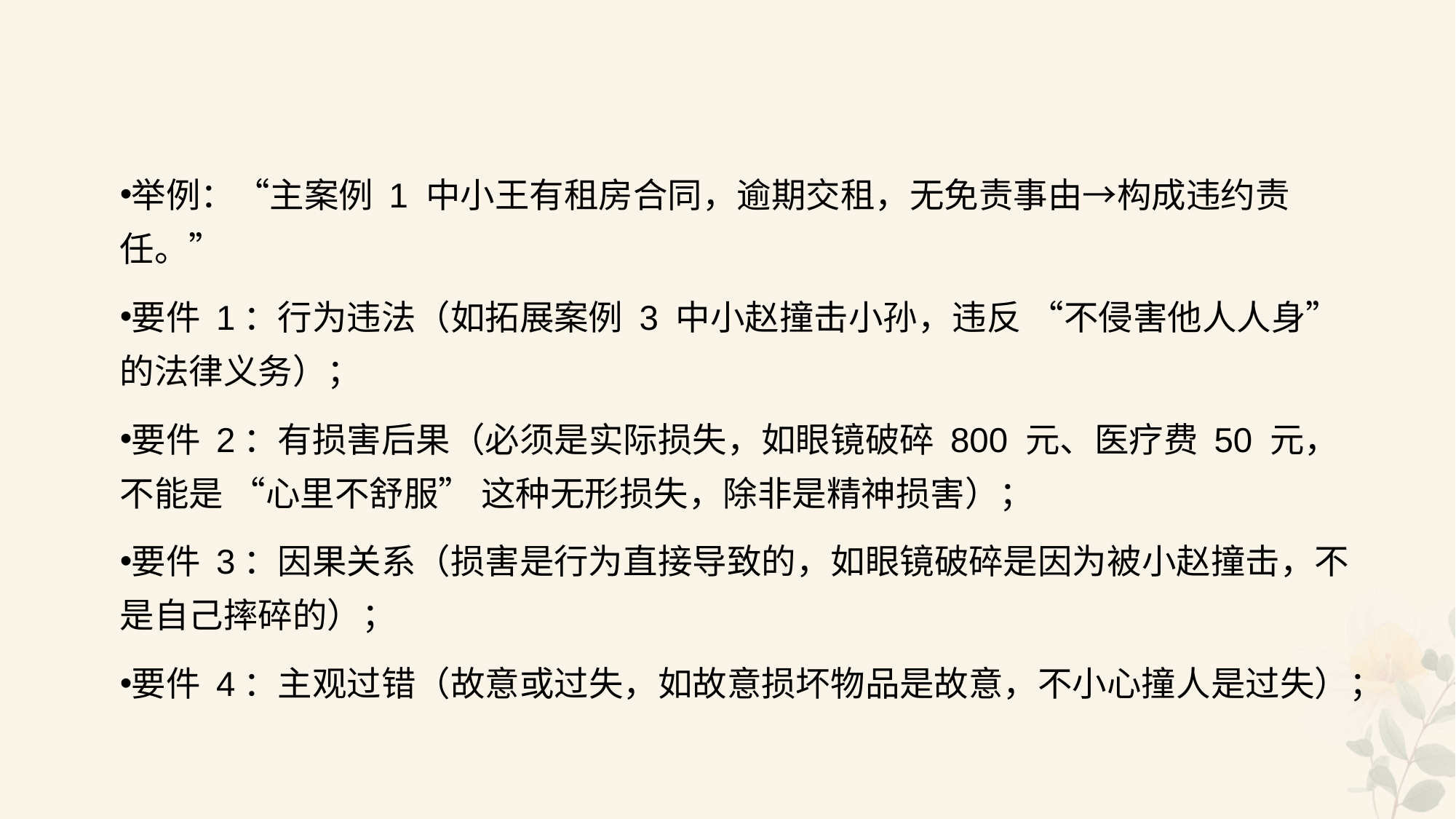

#
举例：“主案例 1 中小王有租房合同，逾期交租，无免责事由→构成违约责任。”
要件 1：行为违法（如拓展案例 3 中小赵撞击小孙，违反 “不侵害他人人身” 的法律义务）；
要件 2：有损害后果（必须是实际损失，如眼镜破碎 800 元、医疗费 50 元，不能是 “心里不舒服” 这种无形损失，除非是精神损害）；
要件 3：因果关系（损害是行为直接导致的，如眼镜破碎是因为被小赵撞击，不是自己摔碎的）；
要件 4：主观过错（故意或过失，如故意损坏物品是故意，不小心撞人是过失）；